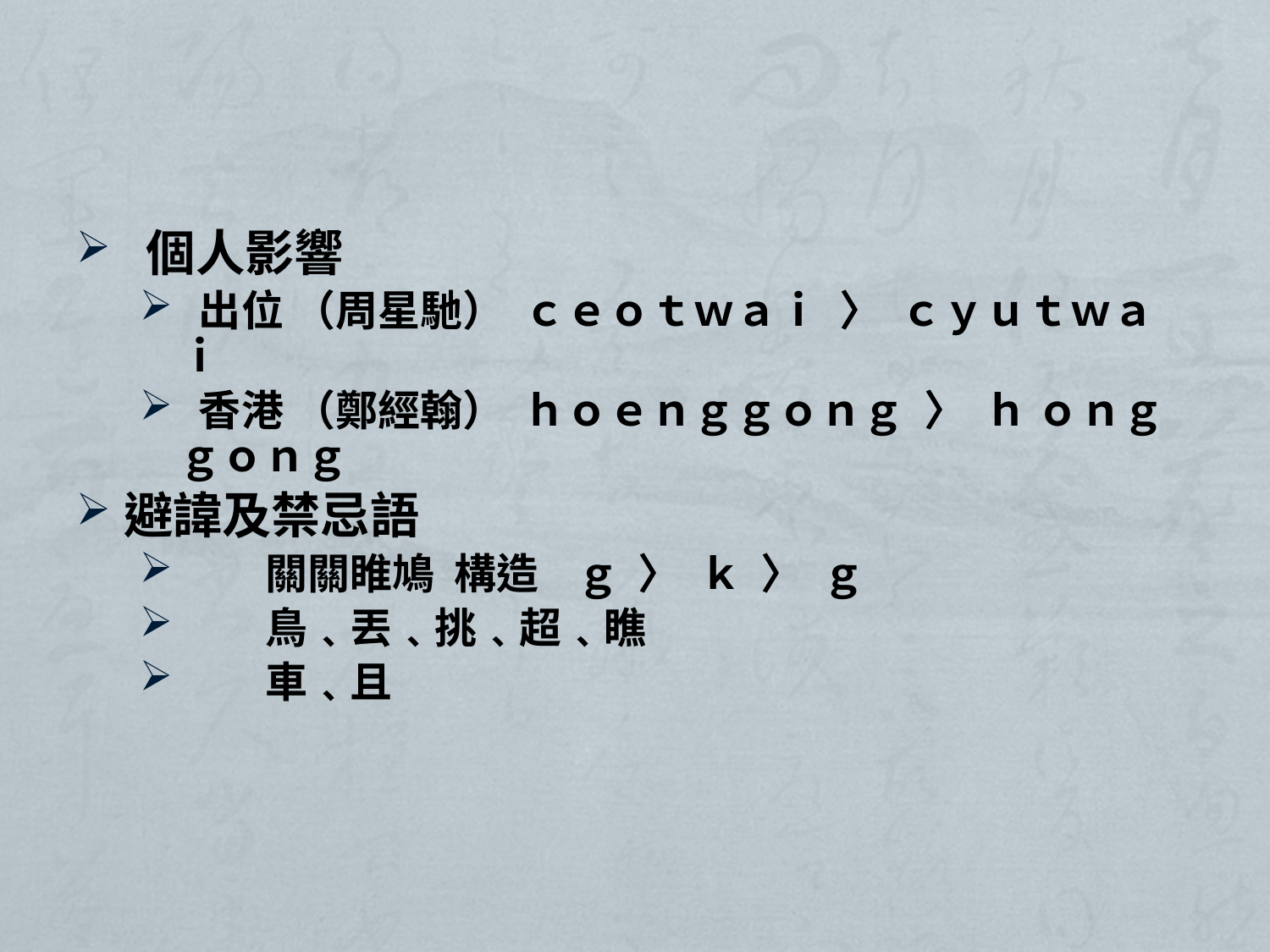

#
 個人影響
 出位 （周星馳）  ｃｅｏｔｗａｉ  〉  ｃｙｕｔｗａｉ
 香港 （鄭經翰）  ｈｏｅｎｇｇｏｎｇ  〉  ｈ ｏｎｇｇｏｎｇ
避諱及禁忌語
        關關睢鳩  構造    ｇ  〉  ｋ  〉  ｇ
        鳥﹑丟﹑挑﹑超﹑瞧
        車﹑且